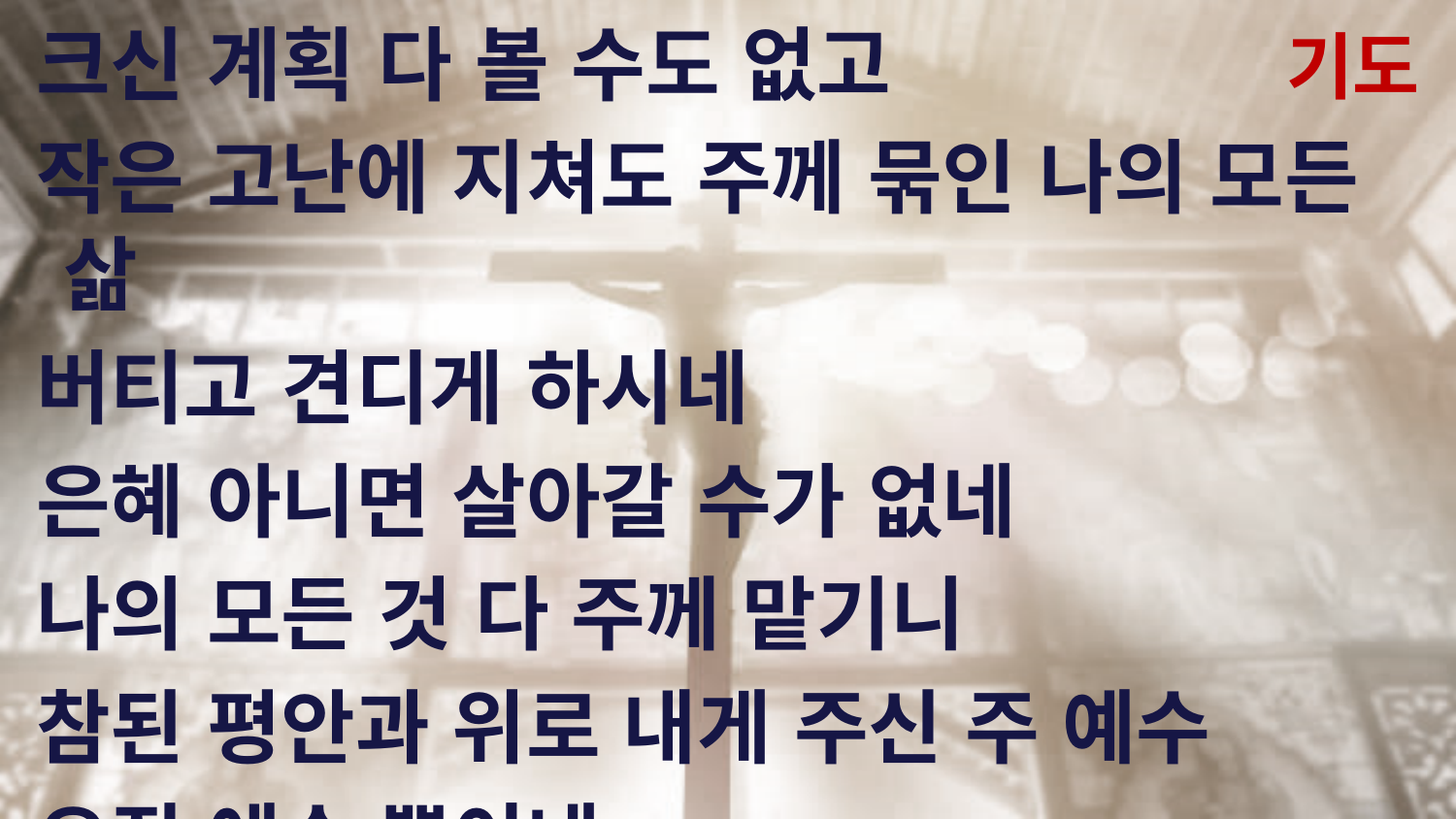

크신 계획 다 볼 수도 없고
작은 고난에 지쳐도 주께 묶인 나의 모든 삶
버티고 견디게 하시네
은혜 아니면 살아갈 수가 없네
나의 모든 것 다 주께 맡기니
참된 평안과 위로 내게 주신 주 예수
오직 예수 뿐이네
# 기도